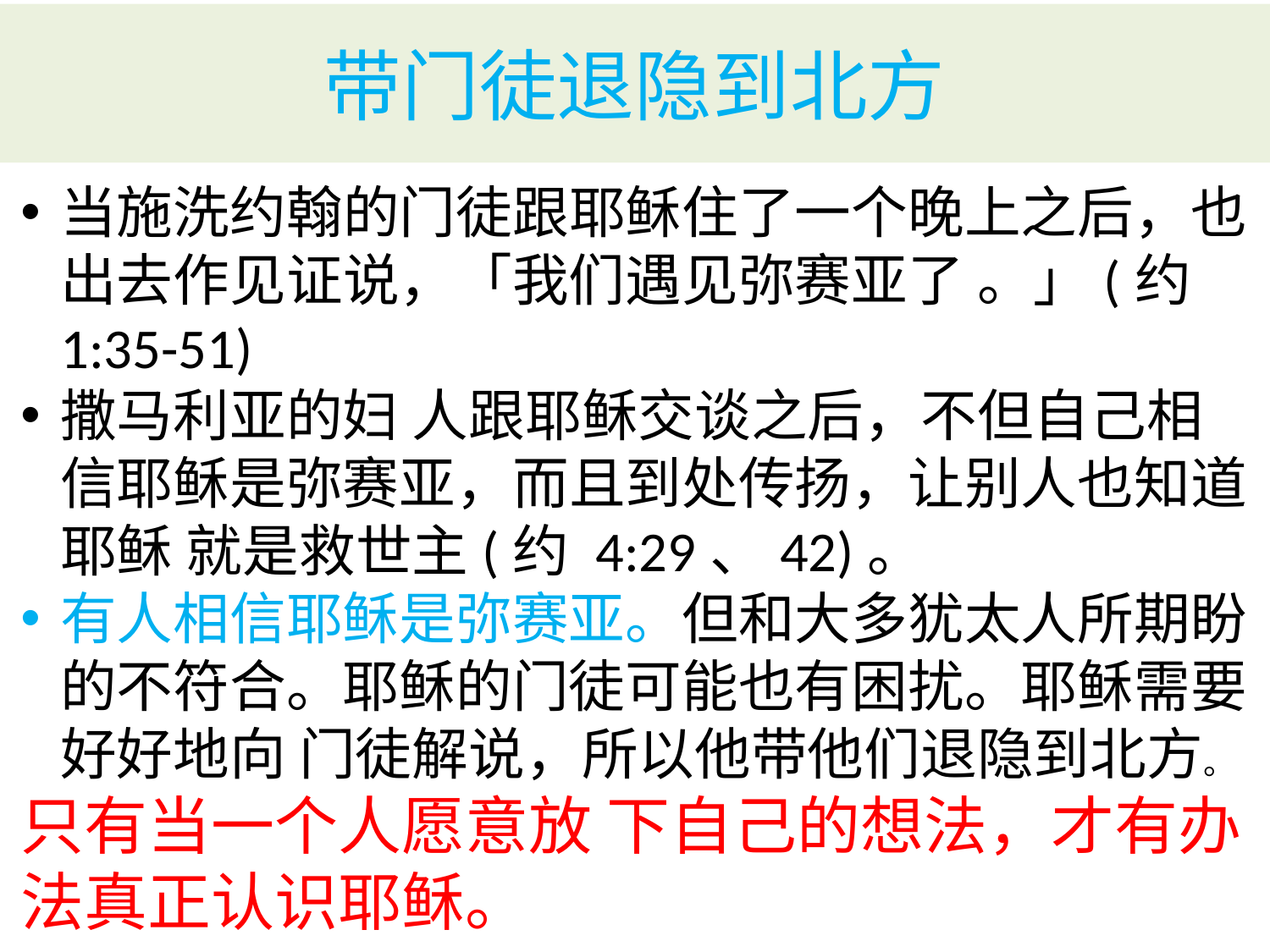

# 带门徒退隐到北方
当施洗约翰的门徒跟耶稣住了一个晚上之后，也出去作见证说，「我们遇见弥赛亚了 。」(约 1:35-51)
撒马利亚的妇 人跟耶稣交谈之后，不但自己相信耶稣是弥赛亚，而且到处传扬，让别人也知道耶稣 就是救世主(约 4:29、42)。
有人相信耶稣是弥赛亚。但和大多犹太人所期盼的不符合。耶稣的门徒可能也有困扰。耶稣需要好好地向 门徒解说，所以他带他们退隐到北方。
只有当一个人愿意放 下自己的想法，才有办法真正认识耶稣。